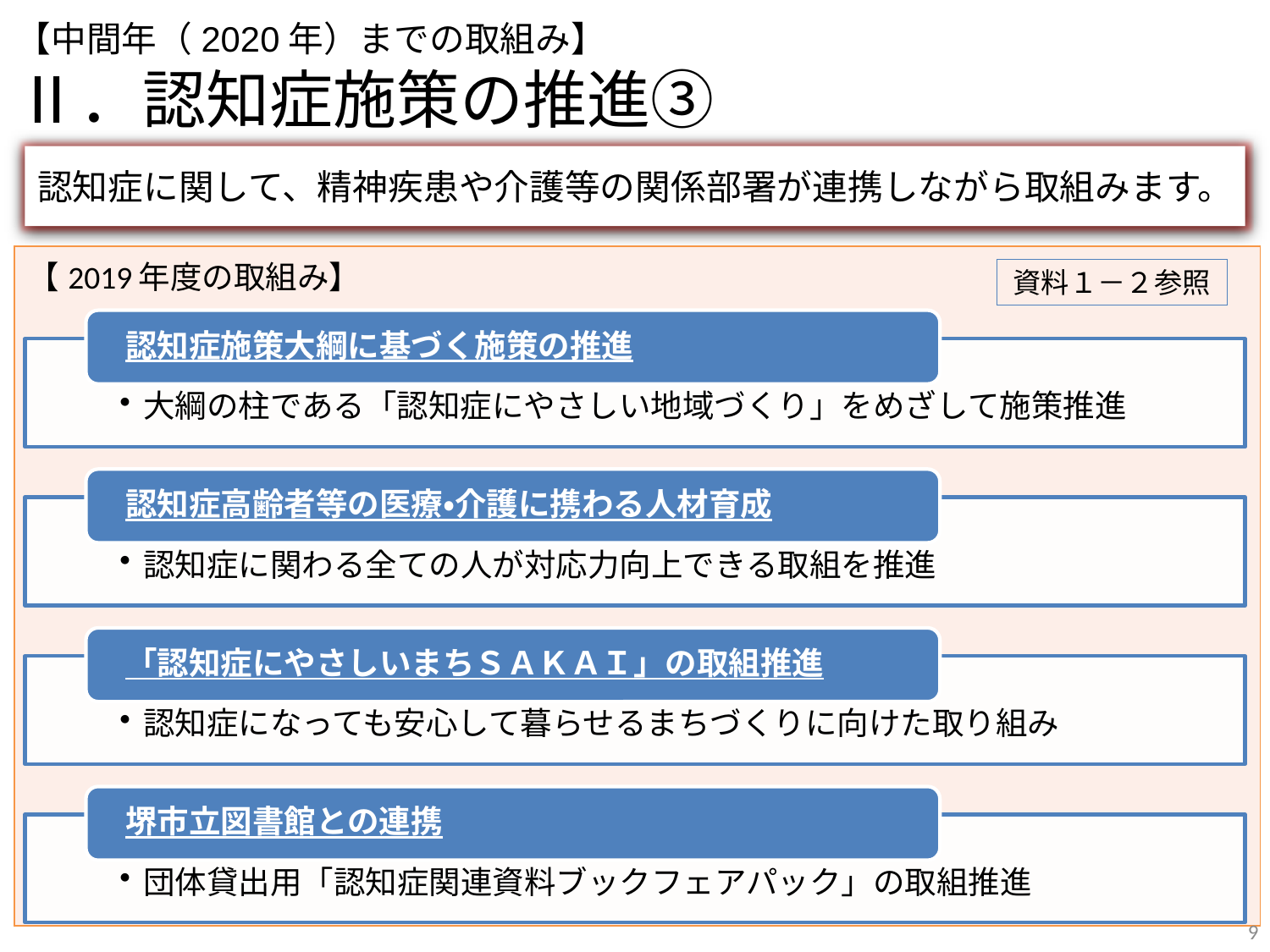

# 【中間年（2020年）までの取組み】 Ⅱ．認知症施策の推進③
認知症に関して、精神疾患や介護等の関係部署が連携しながら取組みます。
| 【2019年度の取組み】 |
| --- |
資料１－２参照
大綱の柱である「認知症にやさしい地域づくり」をめざして施策推進
認知症施策大綱に基づく施策の推進
認知症に関わる全ての人が対応力向上できる取組を推進
認知症高齢者等の医療・介護に携わる人材育成
認知症になっても安心して暮らせるまちづくりに向けた取り組み
「認知症にやさしいまちＳＡＫＡＩ」の取組推進
団体貸出用「認知症関連資料ブックフェアパック」の取組推進
堺市立図書館との連携
9